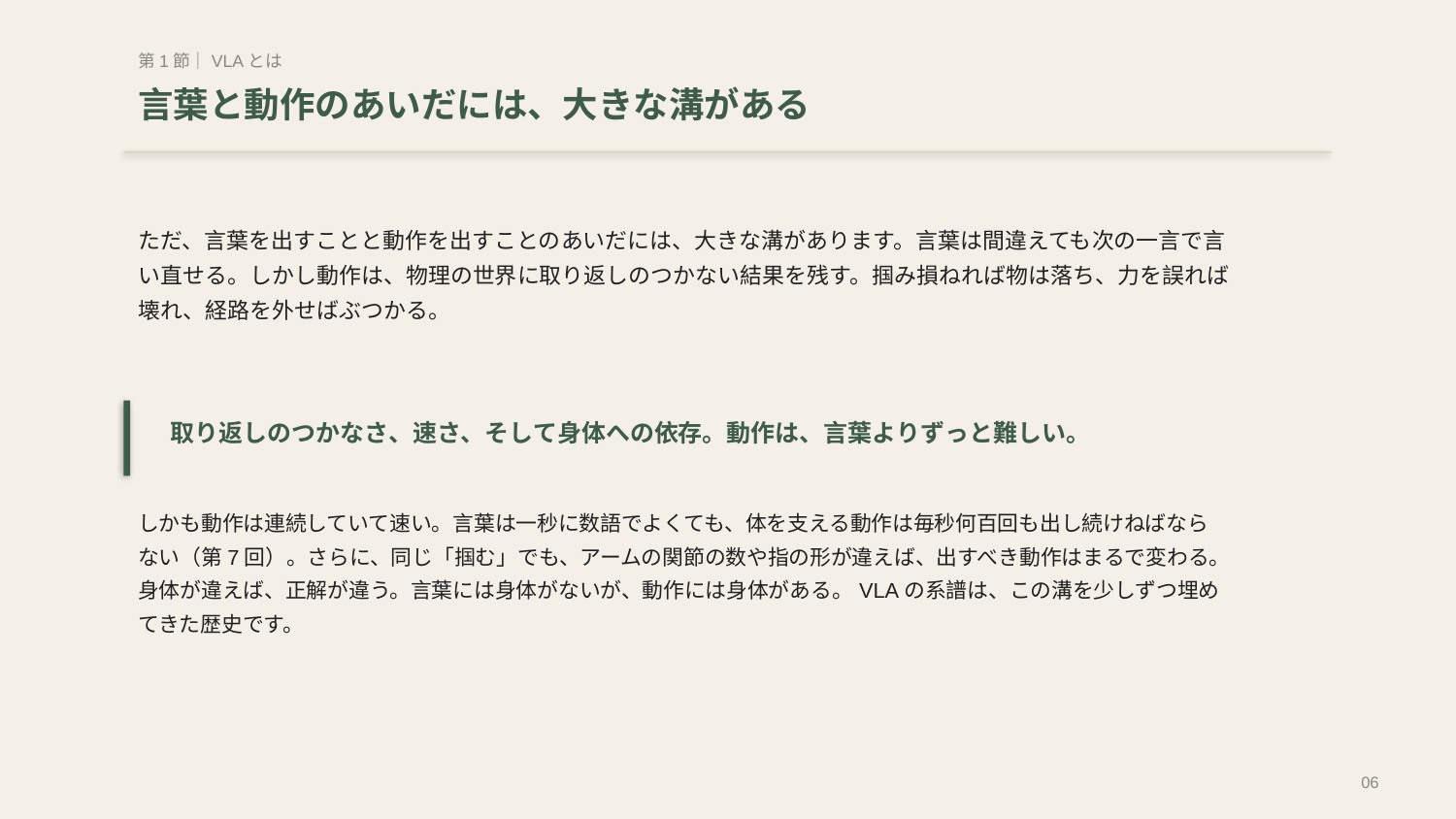

第1節｜VLAとは
言葉と動作のあいだには、大きな溝がある

ただ、言葉を出すことと動作を出すことのあいだには、大きな溝があります。言葉は間違えても次の一言で言い直せる。しかし動作は、物理の世界に取り返しのつかない結果を残す。掴み損ねれば物は落ち、力を誤れば壊れ、経路を外せばぶつかる。

取り返しのつかなさ、速さ、そして身体への依存。動作は、言葉よりずっと難しい。
しかも動作は連続していて速い。言葉は一秒に数語でよくても、体を支える動作は毎秒何百回も出し続けねばならない（第7回）。さらに、同じ「掴む」でも、アームの関節の数や指の形が違えば、出すべき動作はまるで変わる。身体が違えば、正解が違う。言葉には身体がないが、動作には身体がある。VLAの系譜は、この溝を少しずつ埋めてきた歴史です。
06